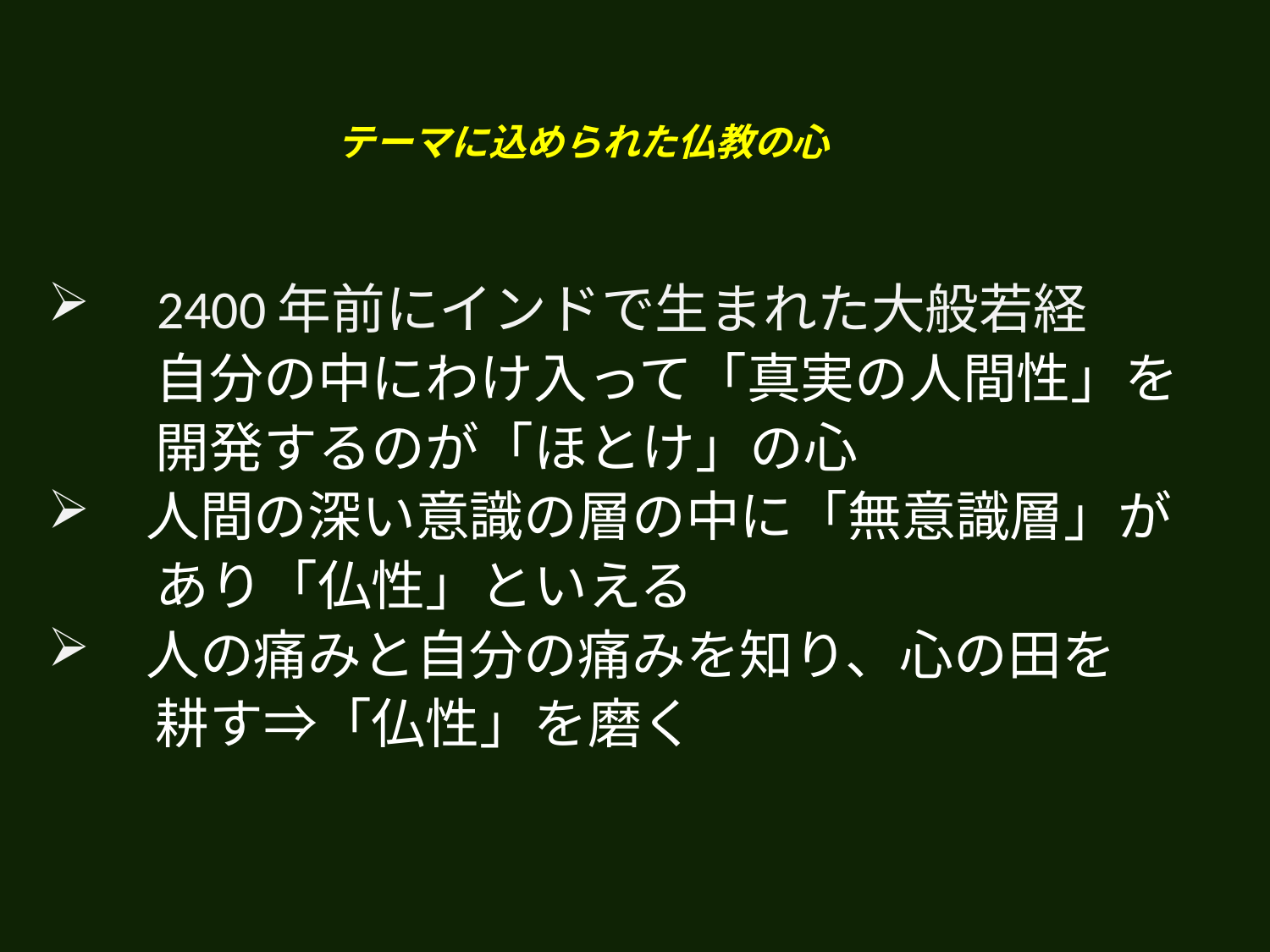

# テーマに込められた仏教の心
　2400年前にインドで生まれた大般若経
　　自分の中にわけ入って「真実の人間性」を
　　開発するのが「ほとけ」の心
　人間の深い意識の層の中に「無意識層」が
　　あり「仏性」といえる
　人の痛みと自分の痛みを知り、心の田を
　　耕す⇒「仏性」を磨く